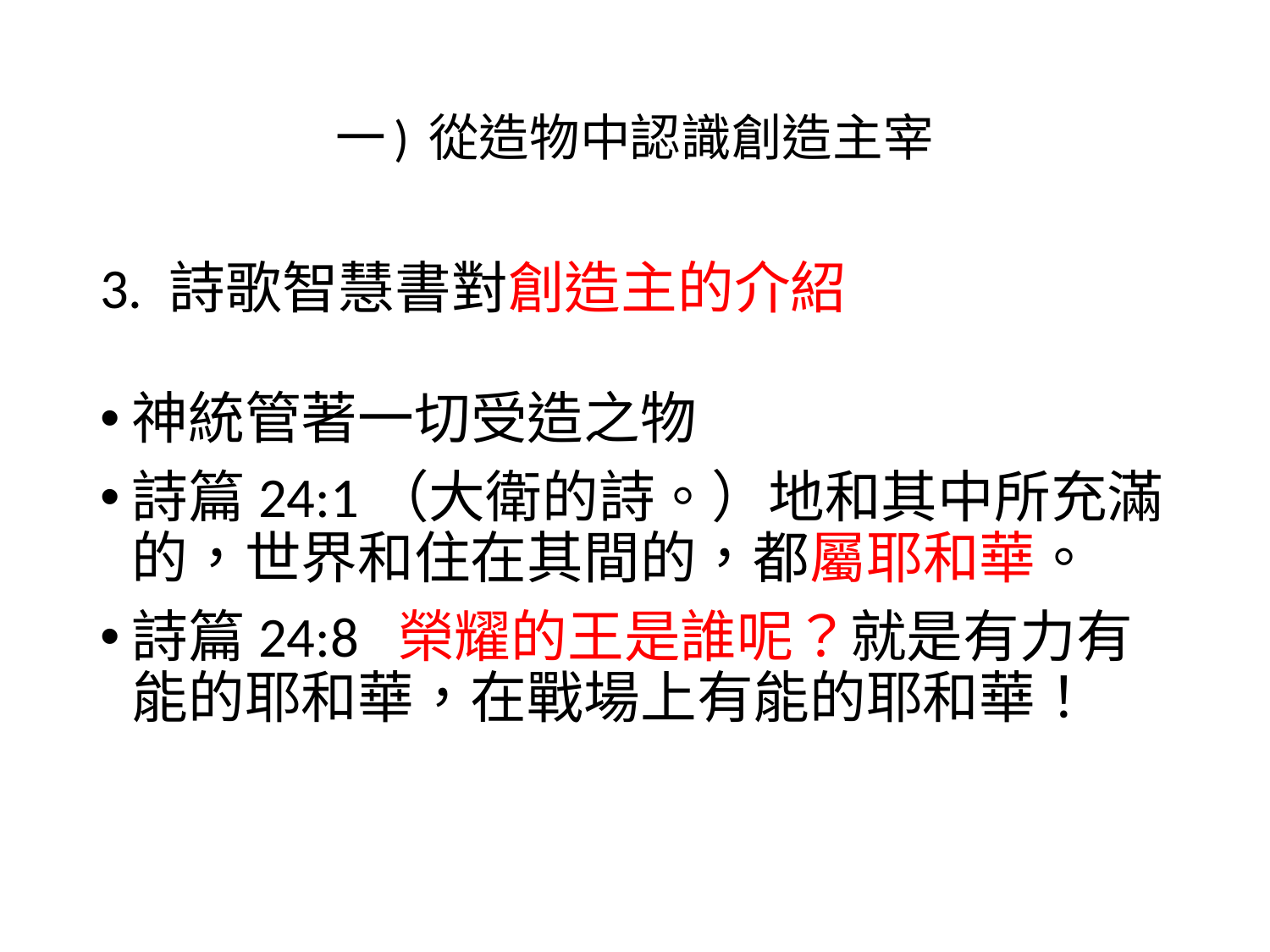

# 一) 從造物中認識創造主宰
3. 詩歌智慧書對創造主的介紹

神統管著一切受造之物
詩篇24:1（大衛的詩。）地和其中所充滿的，世界和住在其間的，都屬耶和華。
詩篇24:8  榮耀的王是誰呢？就是有力有能的耶和華，在戰場上有能的耶和華！